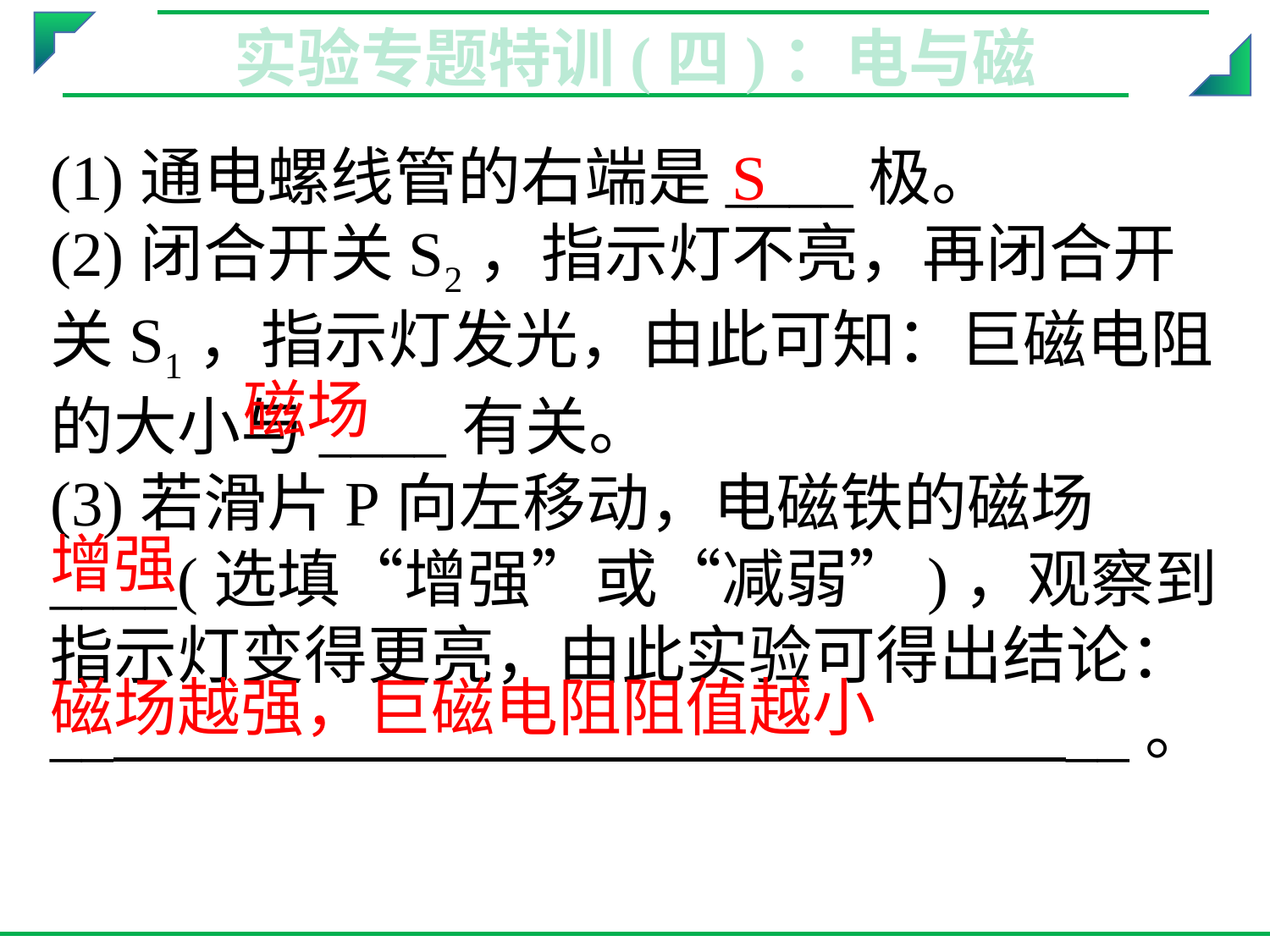

实验专题特训(四)：电与磁
(1)通电螺线管的右端是____极。
(2)闭合开关S2，指示灯不亮，再闭合开关S1，指示灯发光，由此可知：巨磁电阻的大小与____有关。
(3)若滑片P向左移动，电磁铁的磁场____(选填“增强”或“减弱”)，观察到指示灯变得更亮，由此实验可得出结论：__                                                            __。
S
磁场
增强
磁场越强，巨磁电阻阻值越小